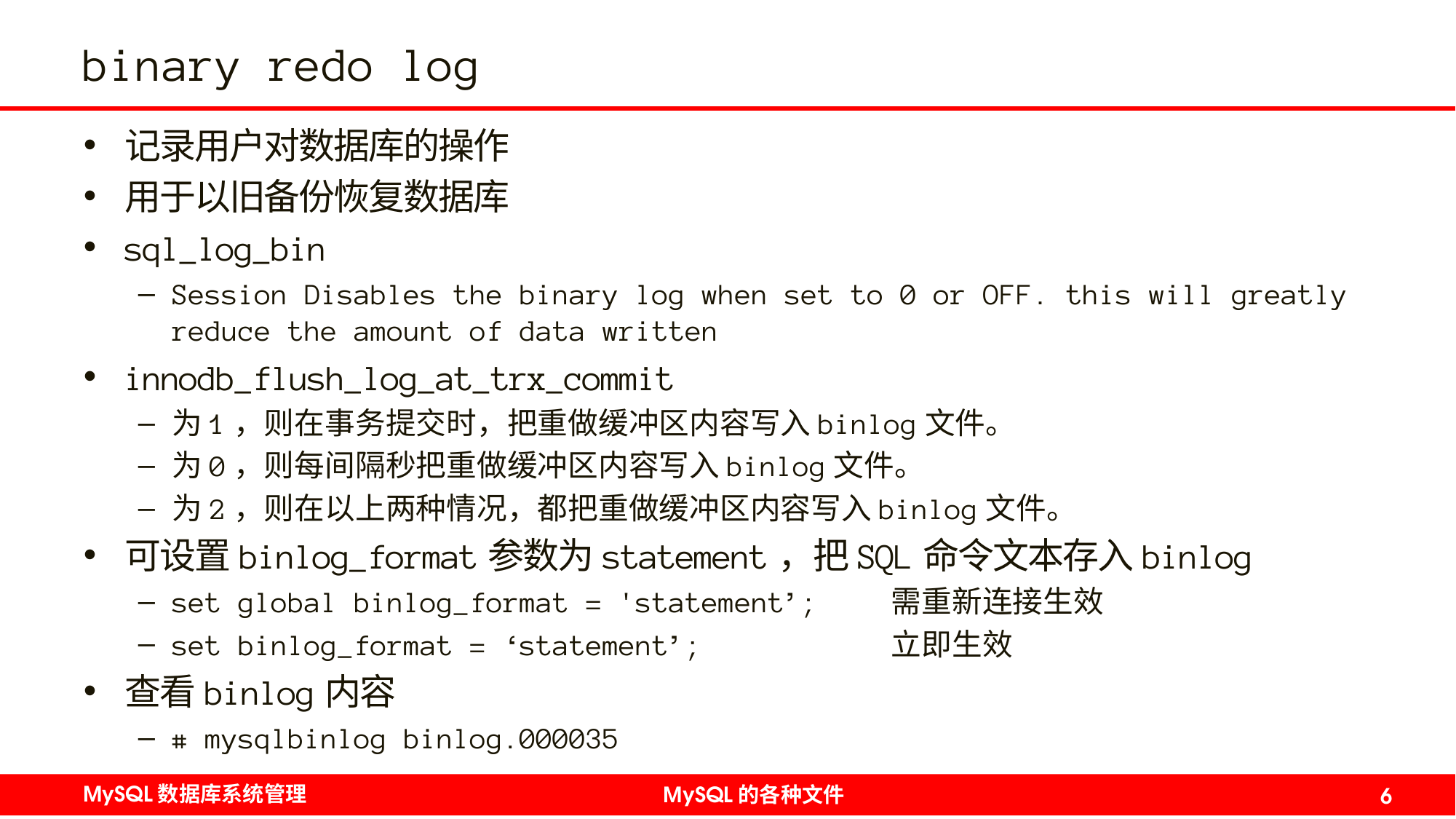

# binary redo log
记录用户对数据库的操作
用于以旧备份恢复数据库
sql_log_bin
Session Disables the binary log when set to 0 or OFF. this will greatly reduce the amount of data written
innodb_flush_log_at_trx_commit
为1，则在事务提交时，把重做缓冲区内容写入binlog文件。
为0，则每间隔秒把重做缓冲区内容写入binlog文件。
为2，则在以上两种情况，都把重做缓冲区内容写入binlog文件。
可设置binlog_format参数为statement，把SQL命令文本存入binlog
set global binlog_format = 'statement’;    需重新连接生效
set binlog_format = ‘statement’;           立即生效
查看binlog内容
# mysqlbinlog binlog.000035